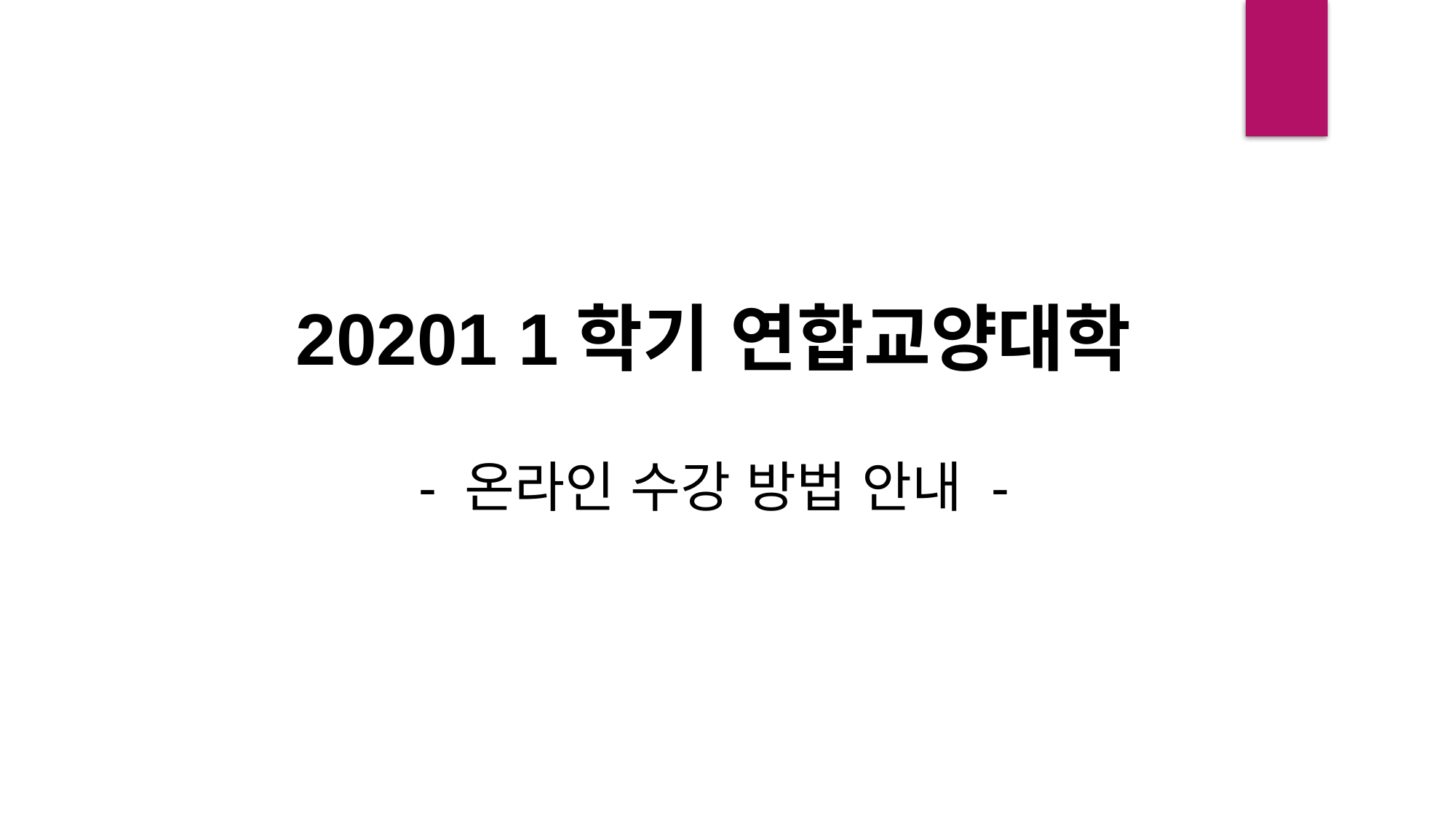

20201 1학기 연합교양대학

- 온라인 수강 방법 안내 -